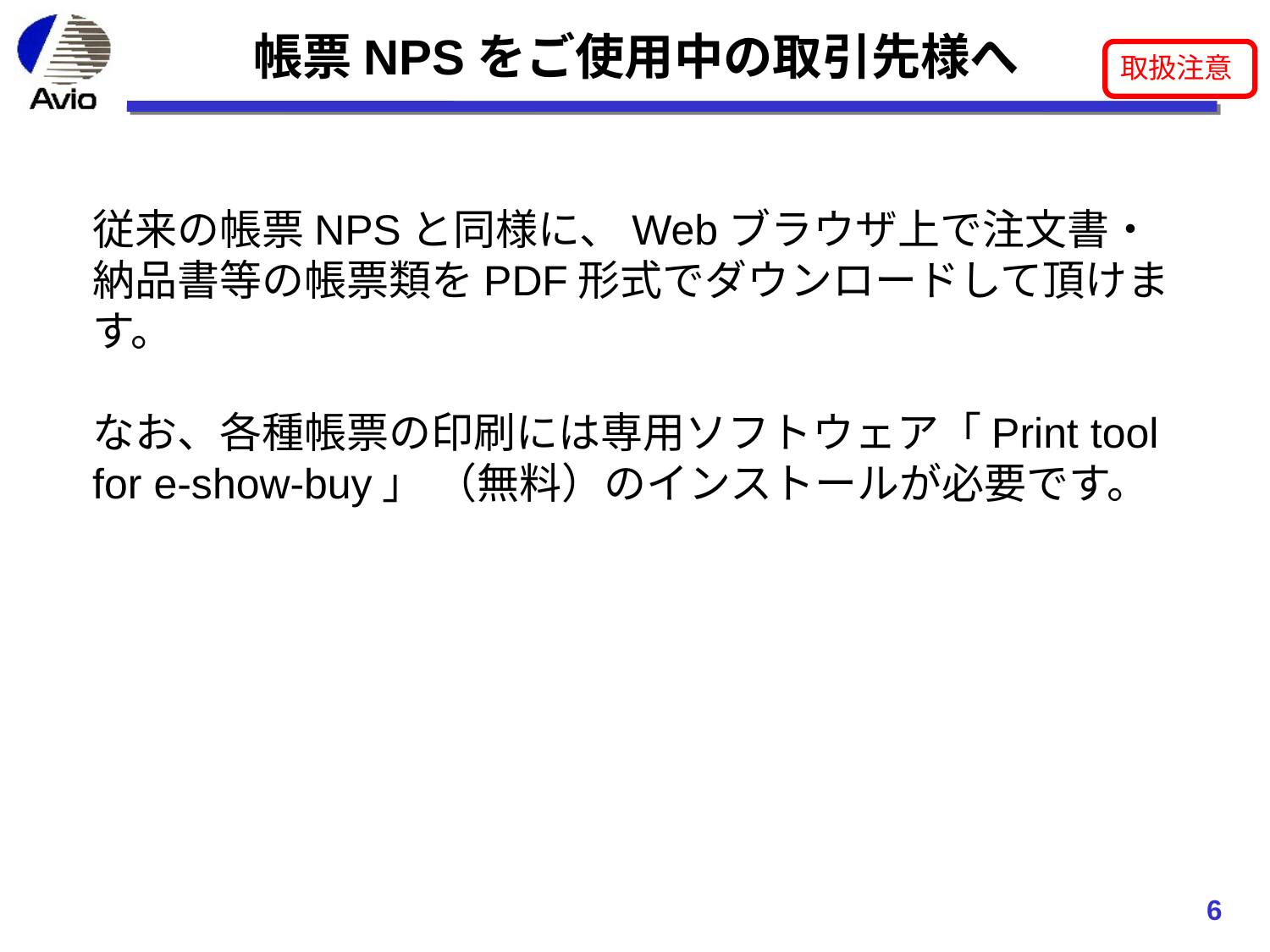

帳票NPSをご使用中の取引先様へ
従来の帳票NPSと同様に、Webブラウザ上で注文書・納品書等の帳票類をPDF形式でダウンロードして頂けます。

なお、各種帳票の印刷には専用ソフトウェア「Print tool for e-show-buy」 （無料）のインストールが必要です。
6